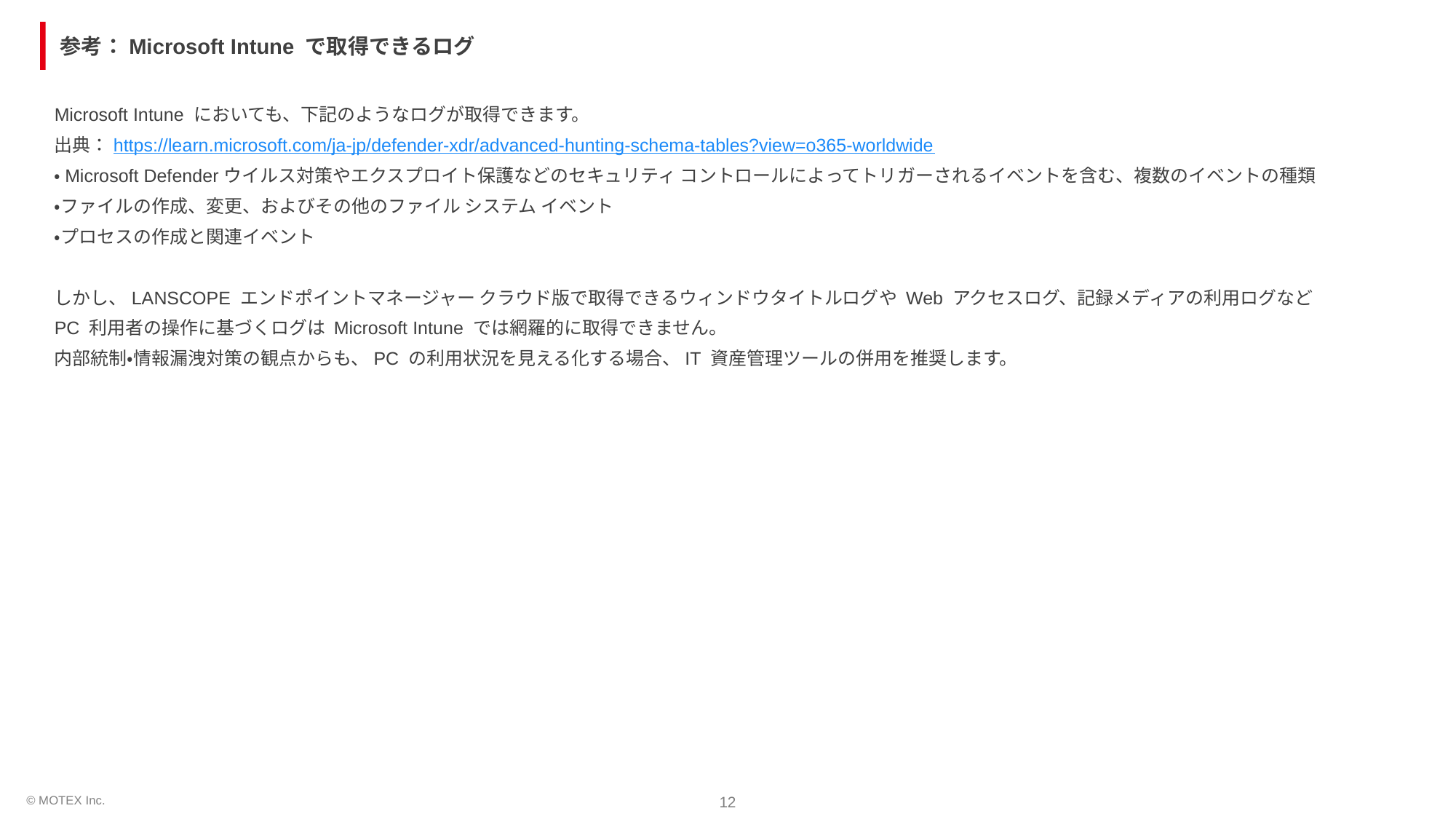

参考：Microsoft Intune で取得できるログ
Microsoft Intune においても、下記のようなログが取得できます。
出典：https://learn.microsoft.com/ja-jp/defender-xdr/advanced-hunting-schema-tables?view=o365-worldwide
・Microsoft Defenderウイルス対策やエクスプロイト保護などのセキュリティ コントロールによってトリガーされるイベントを含む、複数のイベントの種類
・ファイルの作成、変更、およびその他のファイル システム イベント
・プロセスの作成と関連イベント

しかし、LANSCOPE エンドポイントマネージャー クラウド版で取得できるウィンドウタイトルログや Web アクセスログ、記録メディアの利用ログなど
PC 利用者の操作に基づくログは Microsoft Intune では網羅的に取得できません。
内部統制・情報漏洩対策の観点からも、PC の利用状況を見える化する場合、IT 資産管理ツールの併用を推奨します。